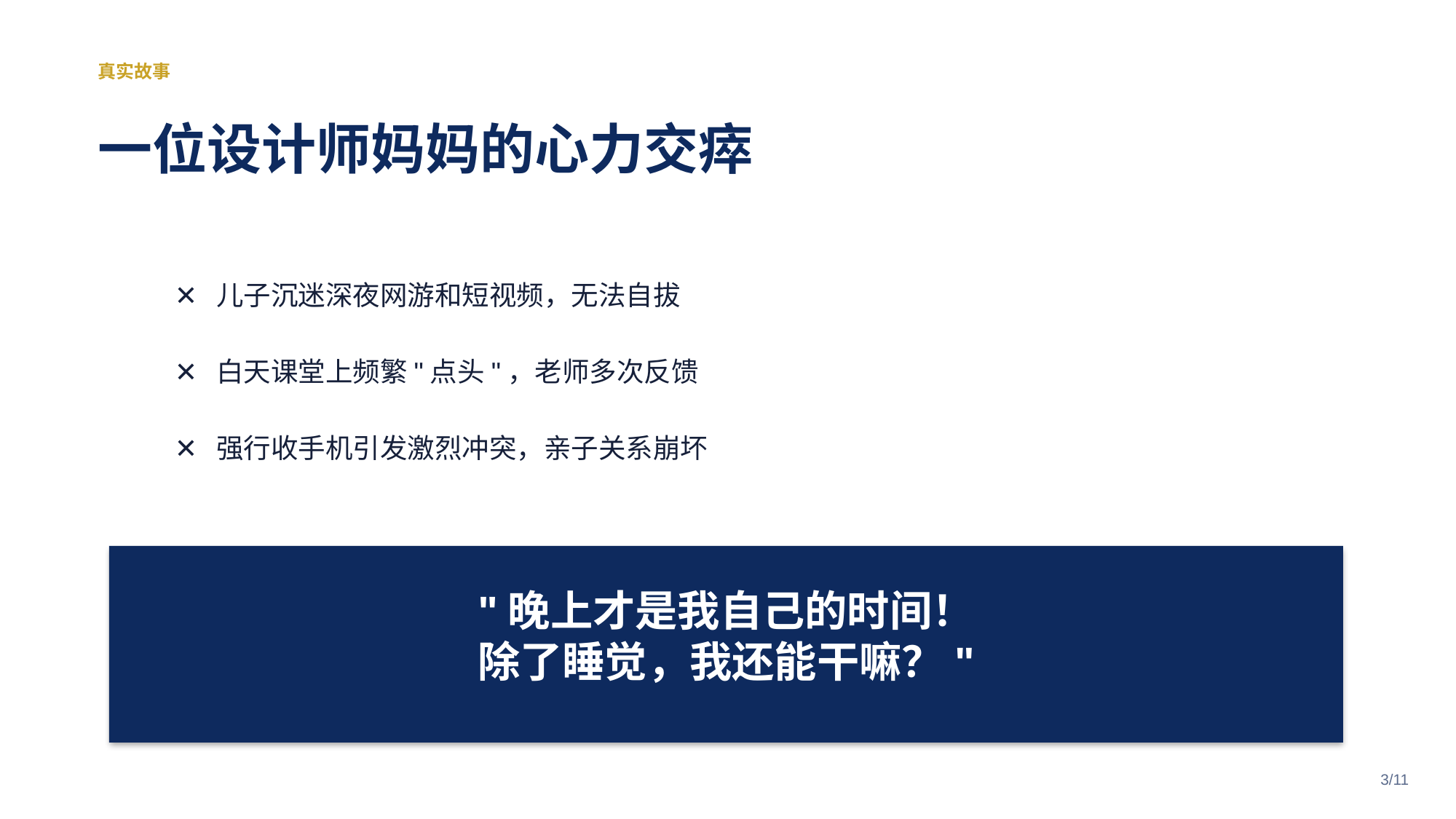

真实故事
一位设计师妈妈的心力交瘁
✕  儿子沉迷深夜网游和短视频，无法自拔
✕  白天课堂上频繁"点头"，老师多次反馈
✕  强行收手机引发激烈冲突，亲子关系崩坏

"晚上才是我自己的时间！
除了睡觉，我还能干嘛？"
3/11